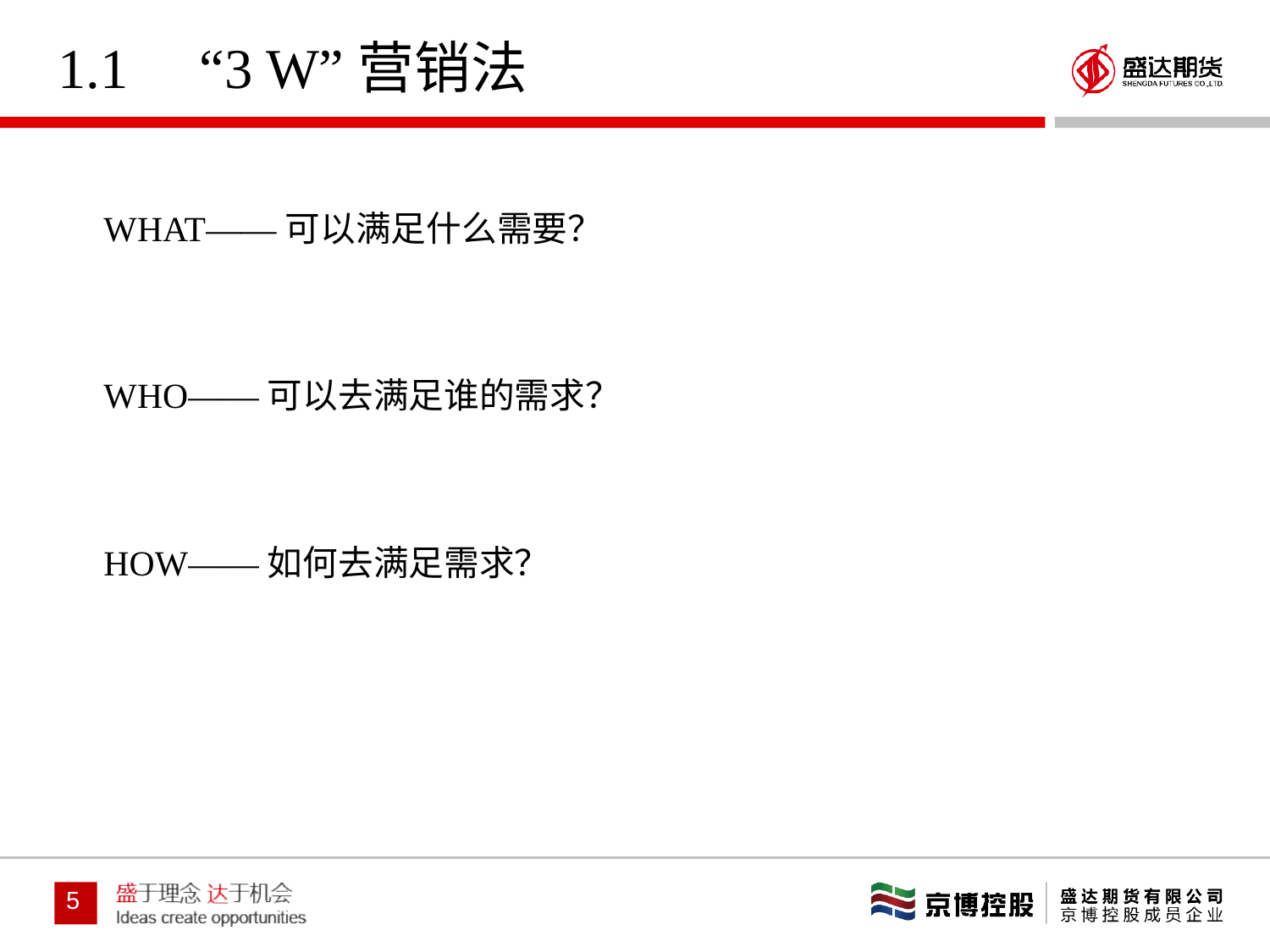

# 1.1     “3 W”营销法
WHAT——可以满足什么需要？

WHO——可以去满足谁的需求？

HOW——如何去满足需求？